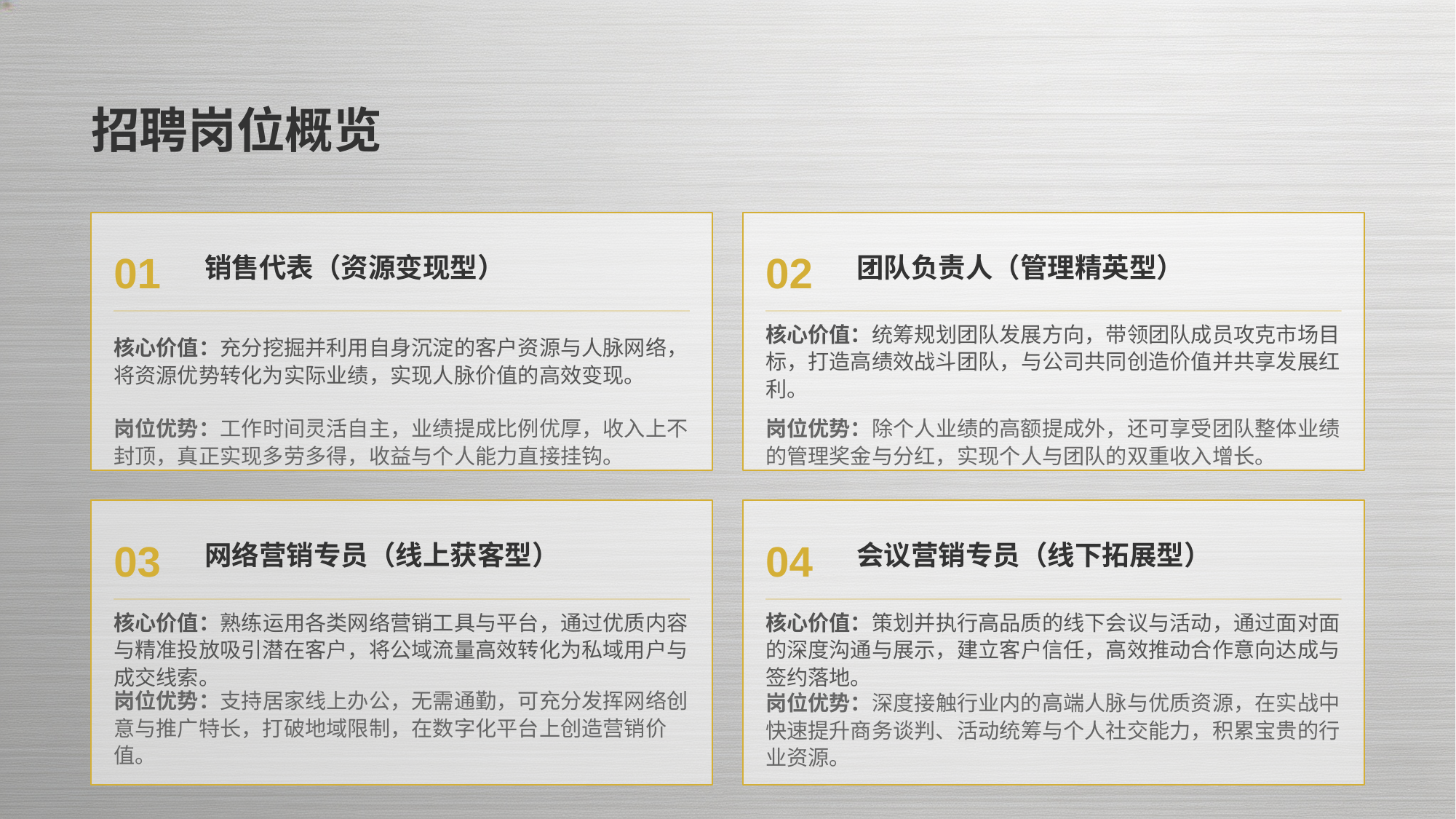

招聘岗位概览

01
02
销售代表（资源变现型）
团队负责人（管理精英型）
核心价值：充分挖掘并利用自身沉淀的客户资源与人脉网络，将资源优势转化为实际业绩，实现人脉价值的高效变现。
核心价值：统筹规划团队发展方向，带领团队成员攻克市场目标，打造高绩效战斗团队，与公司共同创造价值并共享发展红利。
岗位优势：工作时间灵活自主，业绩提成比例优厚，收入上不封顶，真正实现多劳多得，收益与个人能力直接挂钩。
岗位优势：除个人业绩的高额提成外，还可享受团队整体业绩的管理奖金与分红，实现个人与团队的双重收入增长。

03
04
网络营销专员（线上获客型）
会议营销专员（线下拓展型）
核心价值：熟练运用各类网络营销工具与平台，通过优质内容与精准投放吸引潜在客户，将公域流量高效转化为私域用户与成交线索。
核心价值：策划并执行高品质的线下会议与活动，通过面对面的深度沟通与展示，建立客户信任，高效推动合作意向达成与签约落地。
岗位优势：支持居家线上办公，无需通勤，可充分发挥网络创意与推广特长，打破地域限制，在数字化平台上创造营销价值。
岗位优势：深度接触行业内的高端人脉与优质资源，在实战中快速提升商务谈判、活动统筹与个人社交能力，积累宝贵的行业资源。